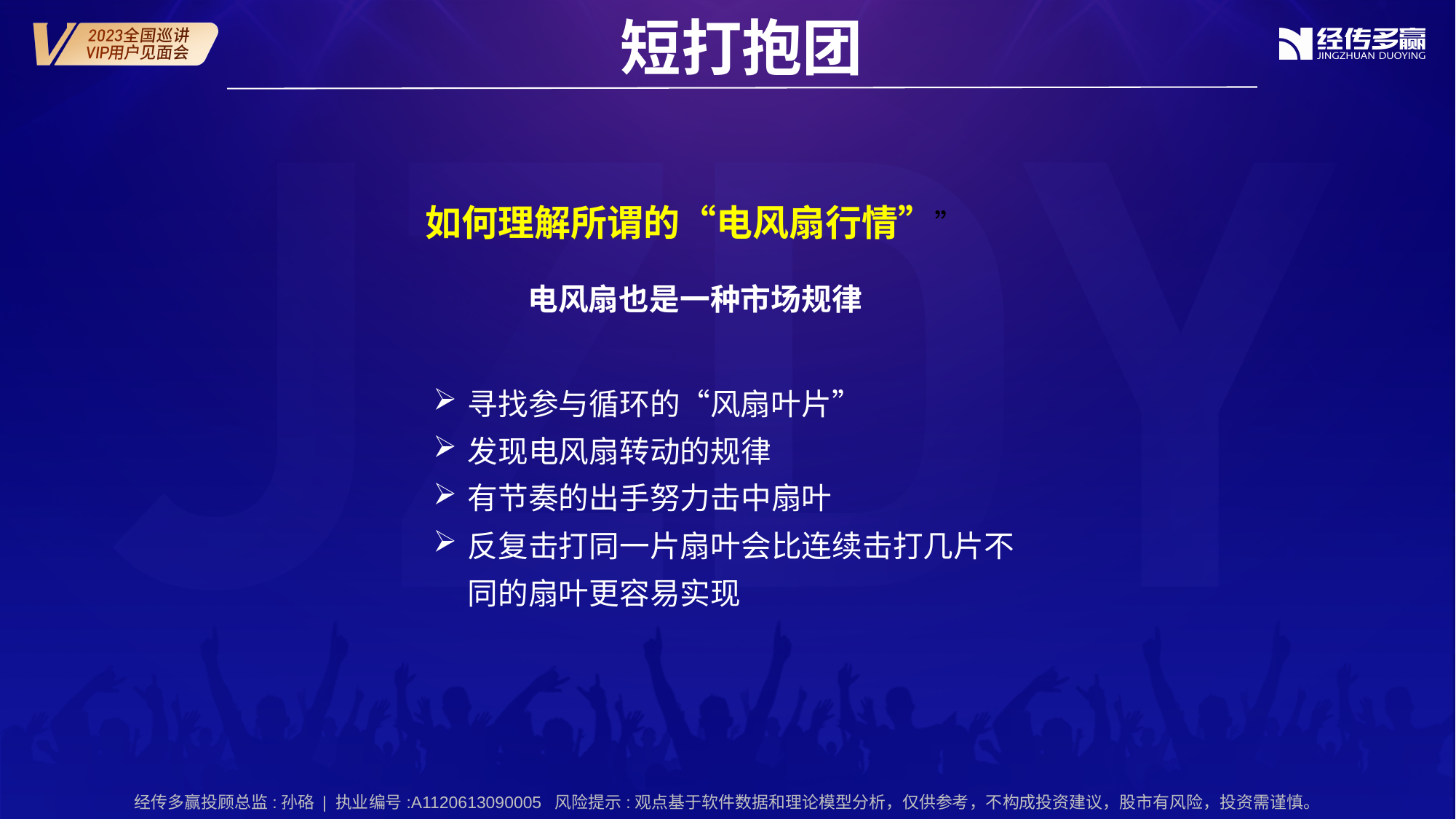

短打抱团
如何理解所谓的“电风扇行情””

电风扇也是一种市场规律
寻找参与循环的“风扇叶片”
发现电风扇转动的规律
有节奏的出手努力击中扇叶
反复击打同一片扇叶会比连续击打几片不同的扇叶更容易实现